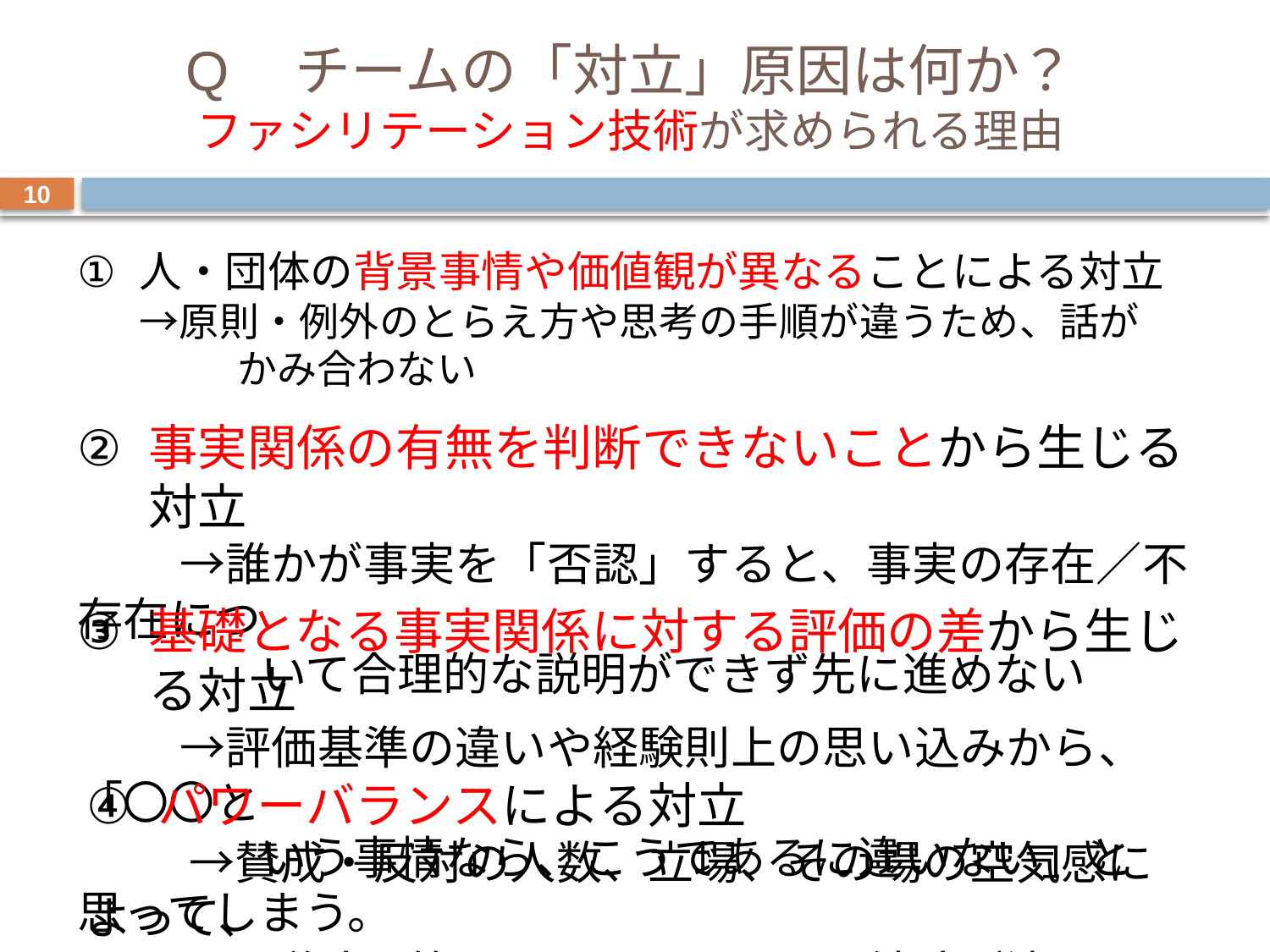

# Q　チームの「対立」原因は何か？ ファシリテーション技術が求められる理由
10
人・団体の背景事情や価値観が異なることによる対立
→原則・例外のとらえ方や思考の手順が違うため、話が
　　　　かみ合わない
事実関係の有無を判断できないことから生じる対立
　　 →誰かが事実を「否認」すると、事実の存在／不存在につ
　　　　いて合理的な説明ができず先に進めない
基礎となる事実関係に対する評価の差から生じる対立
　　 →評価基準の違いや経験則上の思い込みから、「〇〇と
　　　　いう事情なら、こうであるに違いない」と思ってしまう。
パワーバランスによる対立
　　 →賛成・反対の人数、立場、その場の空気感によって、
　　　　議論の筋とは異なるところで結論が決まってしまう。